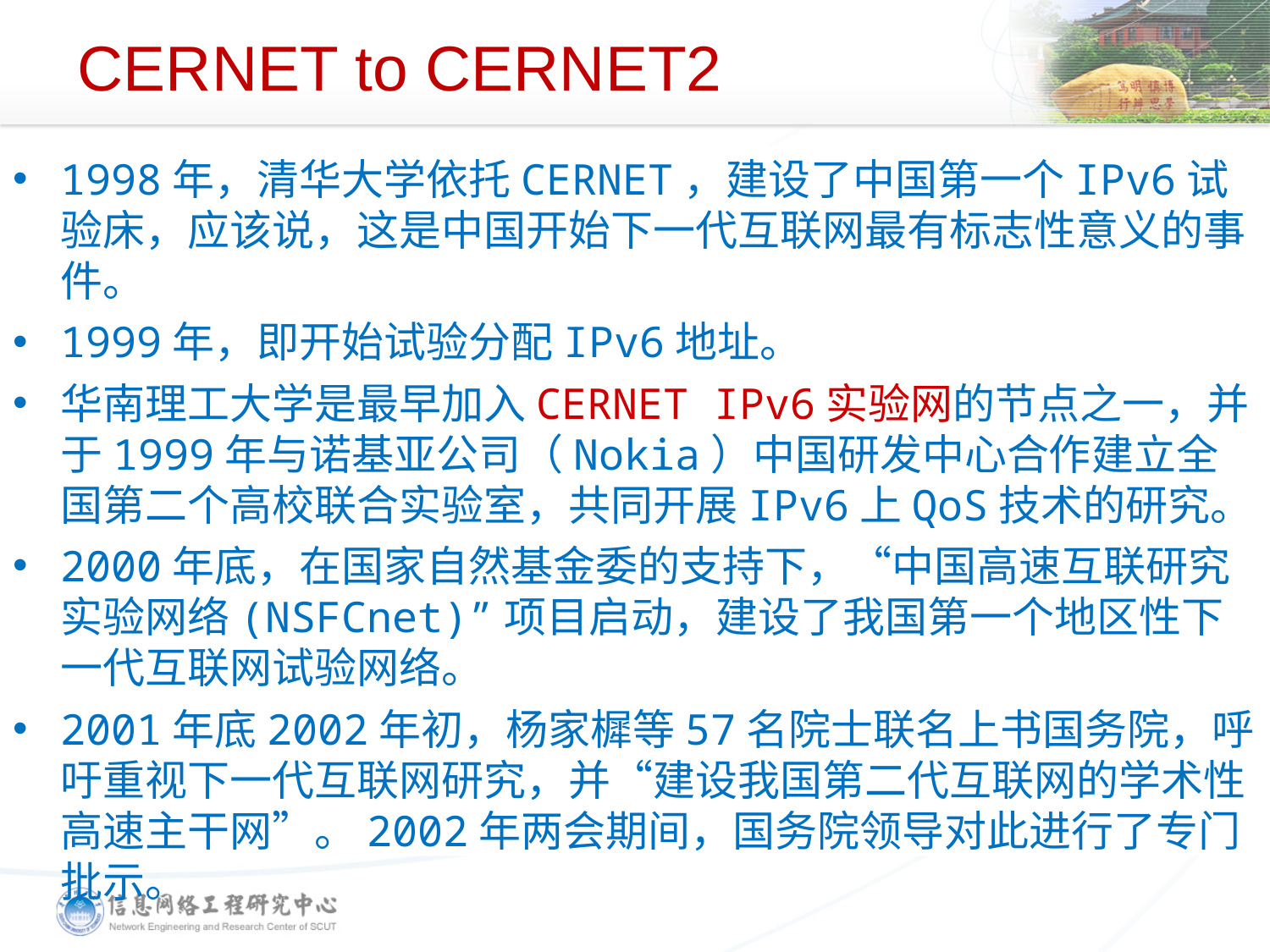

# CERNET to CERNET2
1998年，清华大学依托CERNET，建设了中国第一个IPv6试验床，应该说，这是中国开始下一代互联网最有标志性意义的事件。
1999年，即开始试验分配IPv6地址。
华南理工大学是最早加入CERNET IPv6实验网的节点之一，并于1999年与诺基亚公司（Nokia）中国研发中心合作建立全国第二个高校联合实验室，共同开展IPv6上QoS技术的研究。
2000年底，在国家自然基金委的支持下，“中国高速互联研究实验网络(NSFCnet)”项目启动，建设了我国第一个地区性下一代互联网试验网络。
2001年底2002年初，杨家樨等57名院士联名上书国务院，呼吁重视下一代互联网研究，并“建设我国第二代互联网的学术性高速主干网”。2002年两会期间，国务院领导对此进行了专门批示。